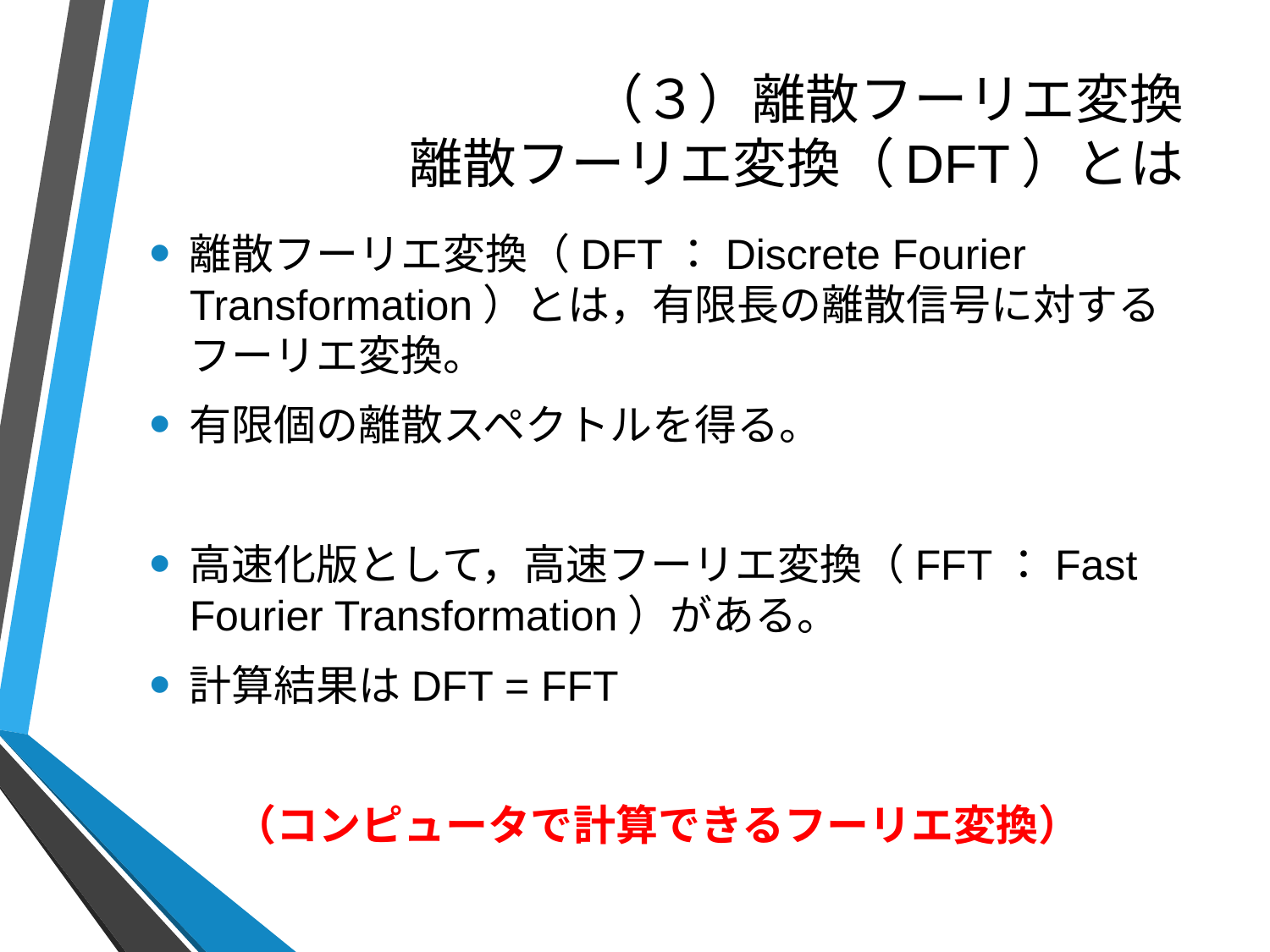

# （３）離散フーリエ変換 離散フーリエ変換（DFT）とは
離散フーリエ変換（DFT：Discrete Fourier Transformation）とは，有限長の離散信号に対するフーリエ変換。
有限個の離散スペクトルを得る。

高速化版として，高速フーリエ変換（FFT：Fast Fourier Transformation）がある。
計算結果はDFT = FFT

　　（コンピュータで計算できるフーリエ変換）